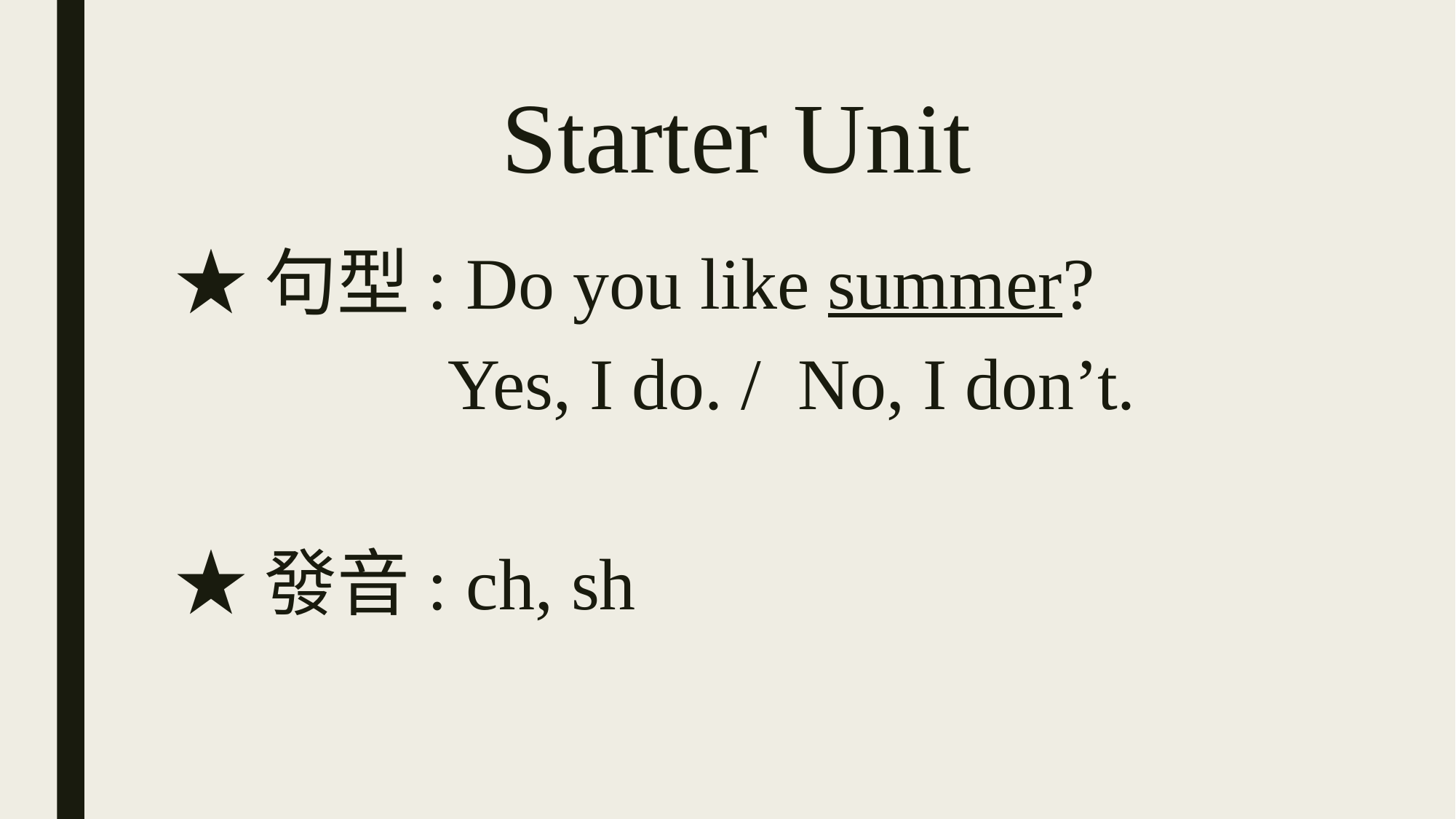

# Starter Unit
★句型: Do you like summer?
               Yes, I do. /  No, I don’t.

★發音: ch, sh